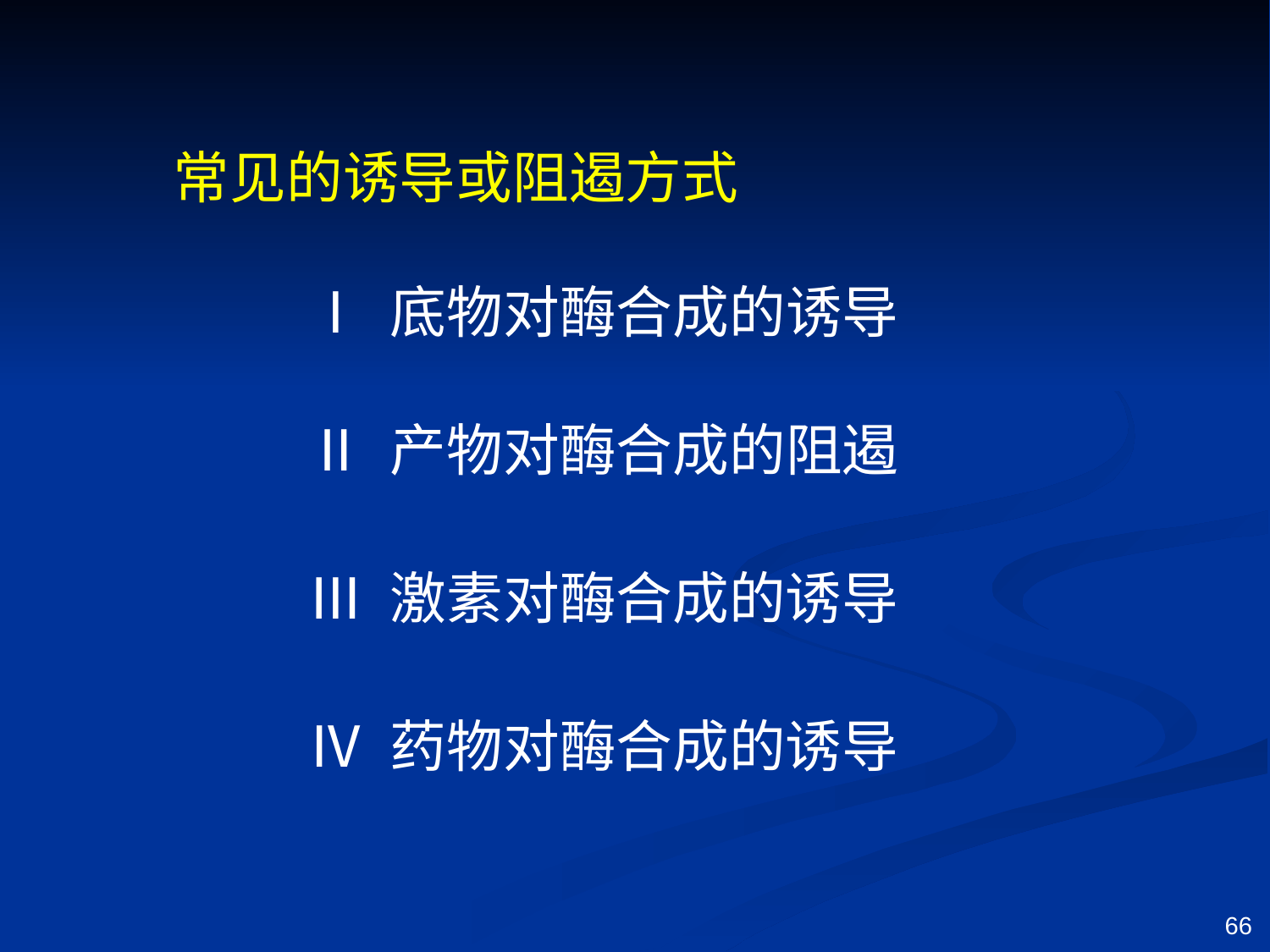

常见的诱导或阻遏方式
Ⅰ 底物对酶合成的诱导
Ⅱ 产物对酶合成的阻遏
Ⅲ 激素对酶合成的诱导
Ⅳ 药物对酶合成的诱导
66